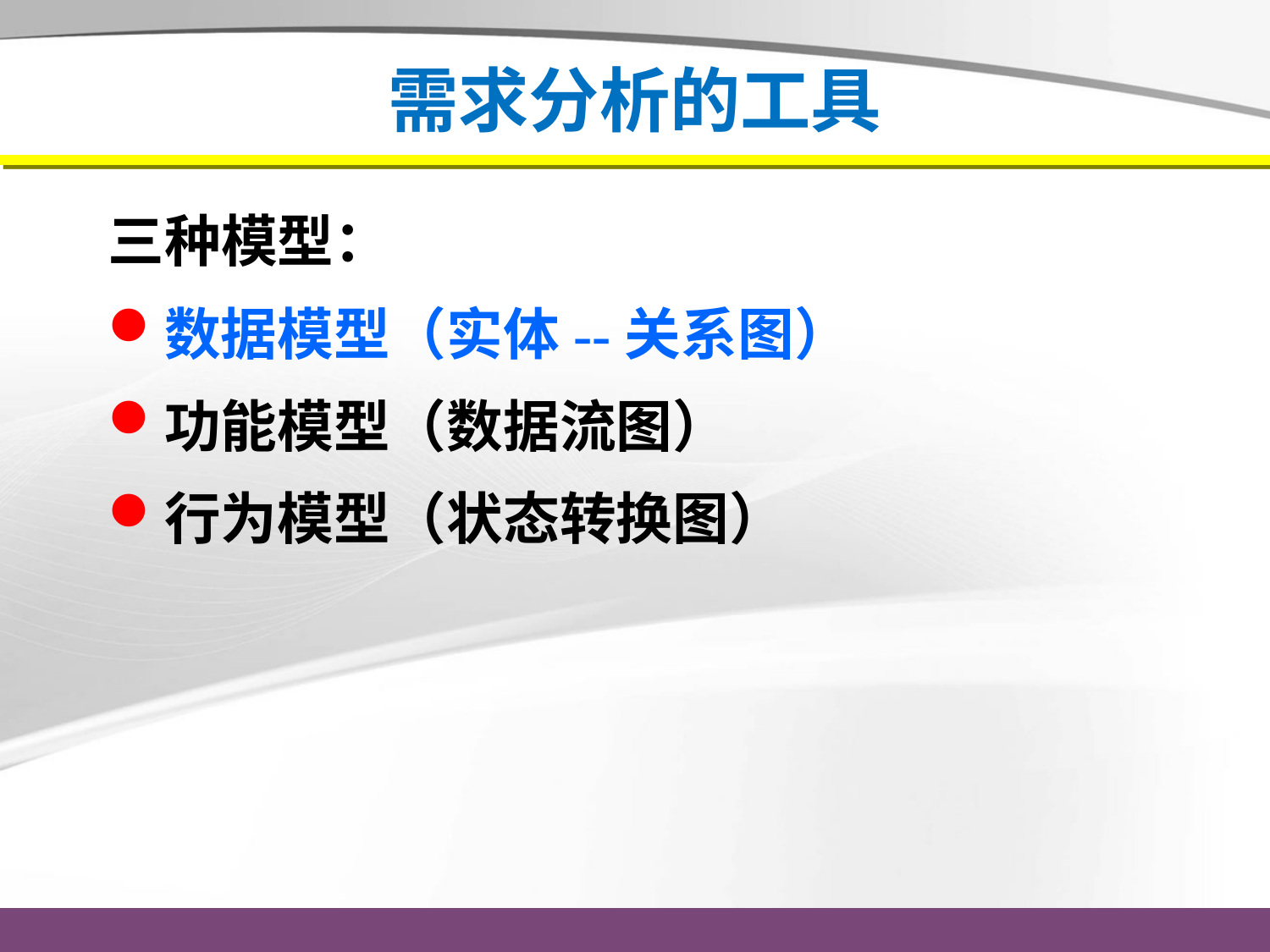

# 需求分析的工具
三种模型：
数据模型（实体--关系图）
功能模型（数据流图）
行为模型（状态转换图）